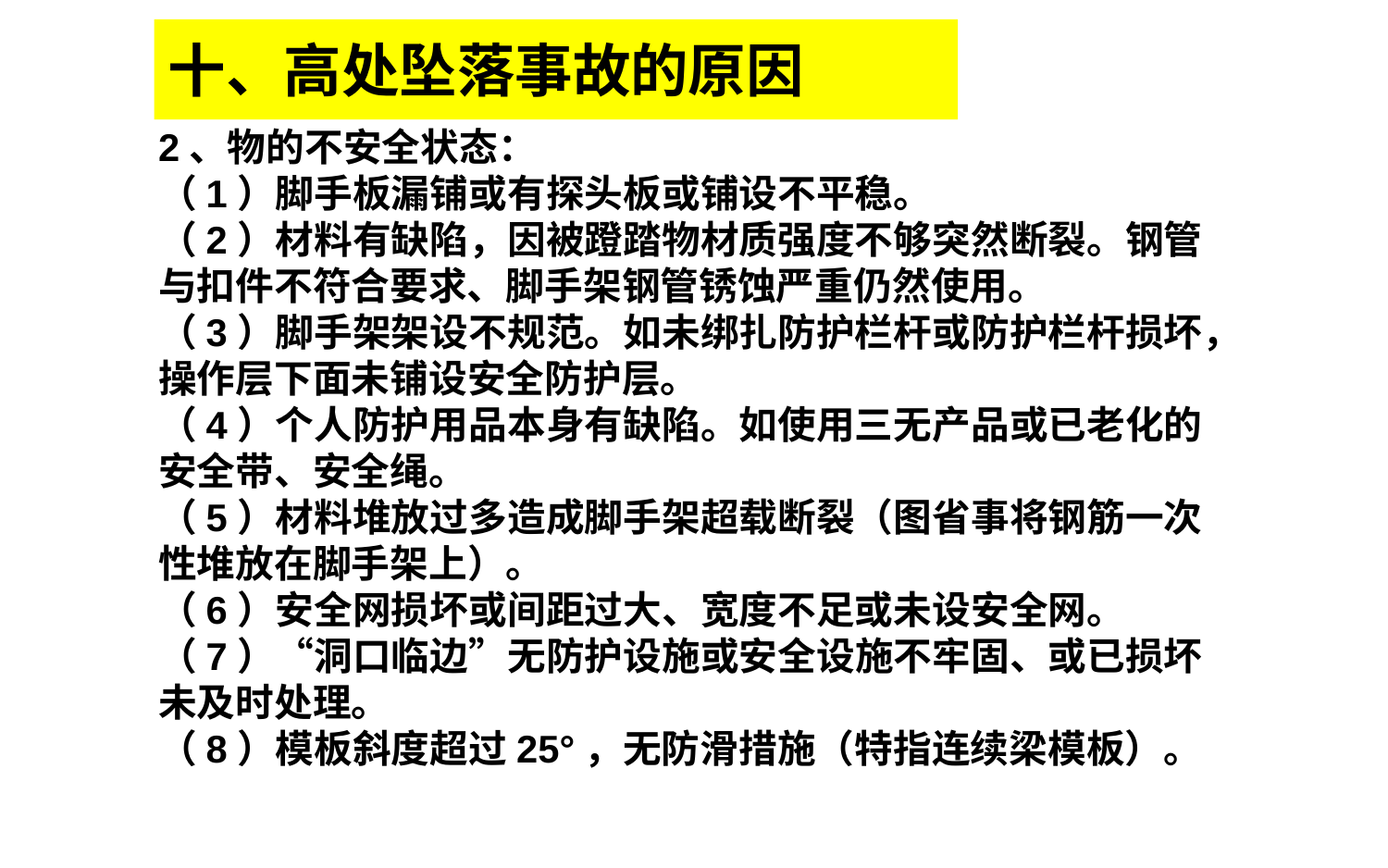

# 十、高处坠落事故的原因
2、物的不安全状态：
（1）脚手板漏铺或有探头板或铺设不平稳。
（2）材料有缺陷，因被蹬踏物材质强度不够突然断裂。钢管与扣件不符合要求、脚手架钢管锈蚀严重仍然使用。
（3）脚手架架设不规范。如未绑扎防护栏杆或防护栏杆损坏，操作层下面未铺设安全防护层。
（4）个人防护用品本身有缺陷。如使用三无产品或已老化的安全带、安全绳。
（5）材料堆放过多造成脚手架超载断裂（图省事将钢筋一次性堆放在脚手架上）。
（6）安全网损坏或间距过大、宽度不足或未设安全网。
（7）“洞口临边”无防护设施或安全设施不牢固、或已损坏未及时处理。
（8）模板斜度超过25°，无防滑措施（特指连续梁模板）。